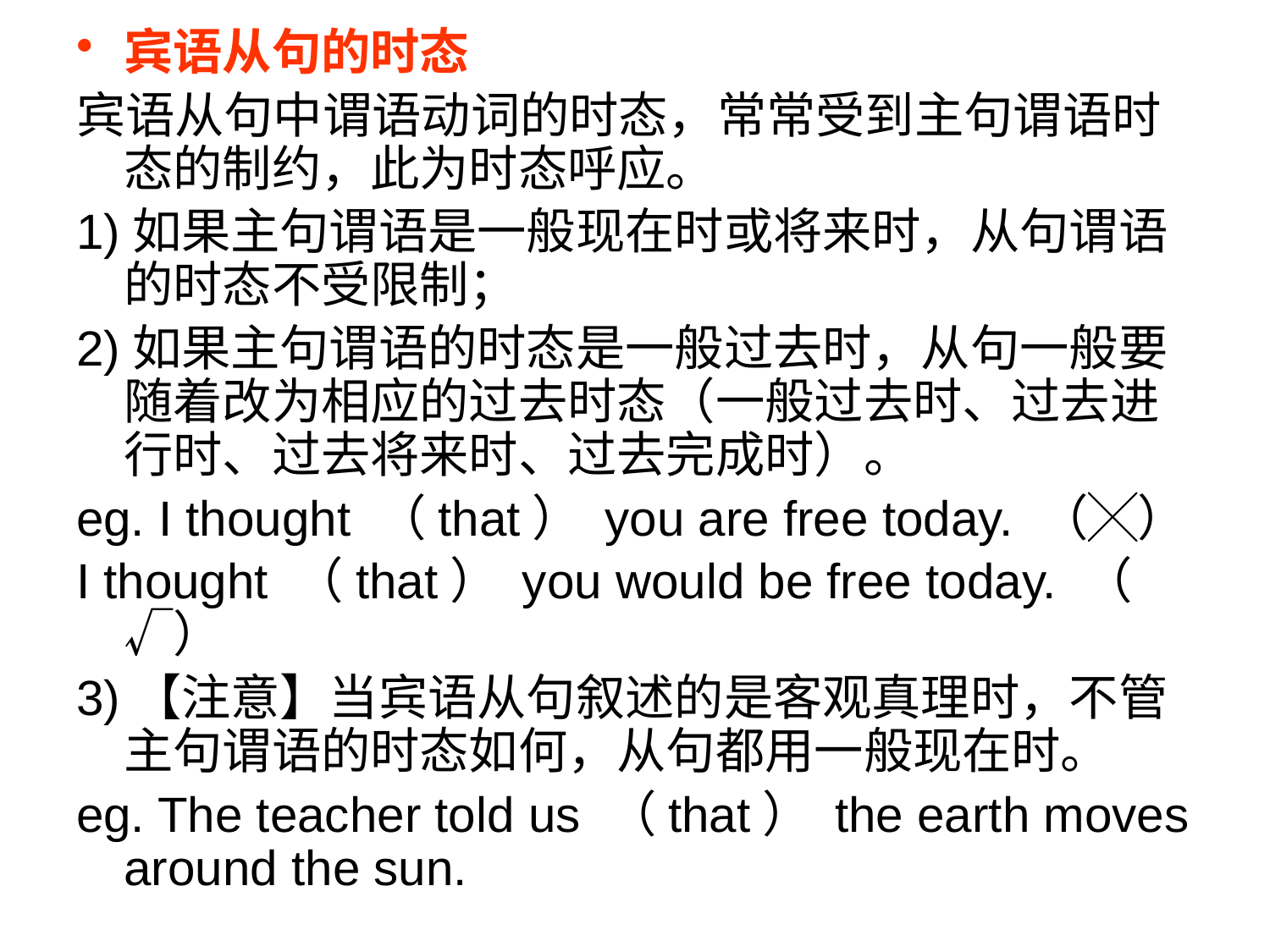

宾语从句的时态
宾语从句中谓语动词的时态，常常受到主句谓语时态的制约，此为时态呼应。
1)如果主句谓语是一般现在时或将来时，从句谓语的时态不受限制；
2)如果主句谓语的时态是一般过去时，从句一般要随着改为相应的过去时态（一般过去时、过去进行时、过去将来时、过去完成时）。
eg. I thought （that） you are free today. （╳）
I thought （that） you would be free today. （ √）
3)【注意】当宾语从句叙述的是客观真理时，不管主句谓语的时态如何，从句都用一般现在时。
eg. The teacher told us （that） the earth moves around the sun.